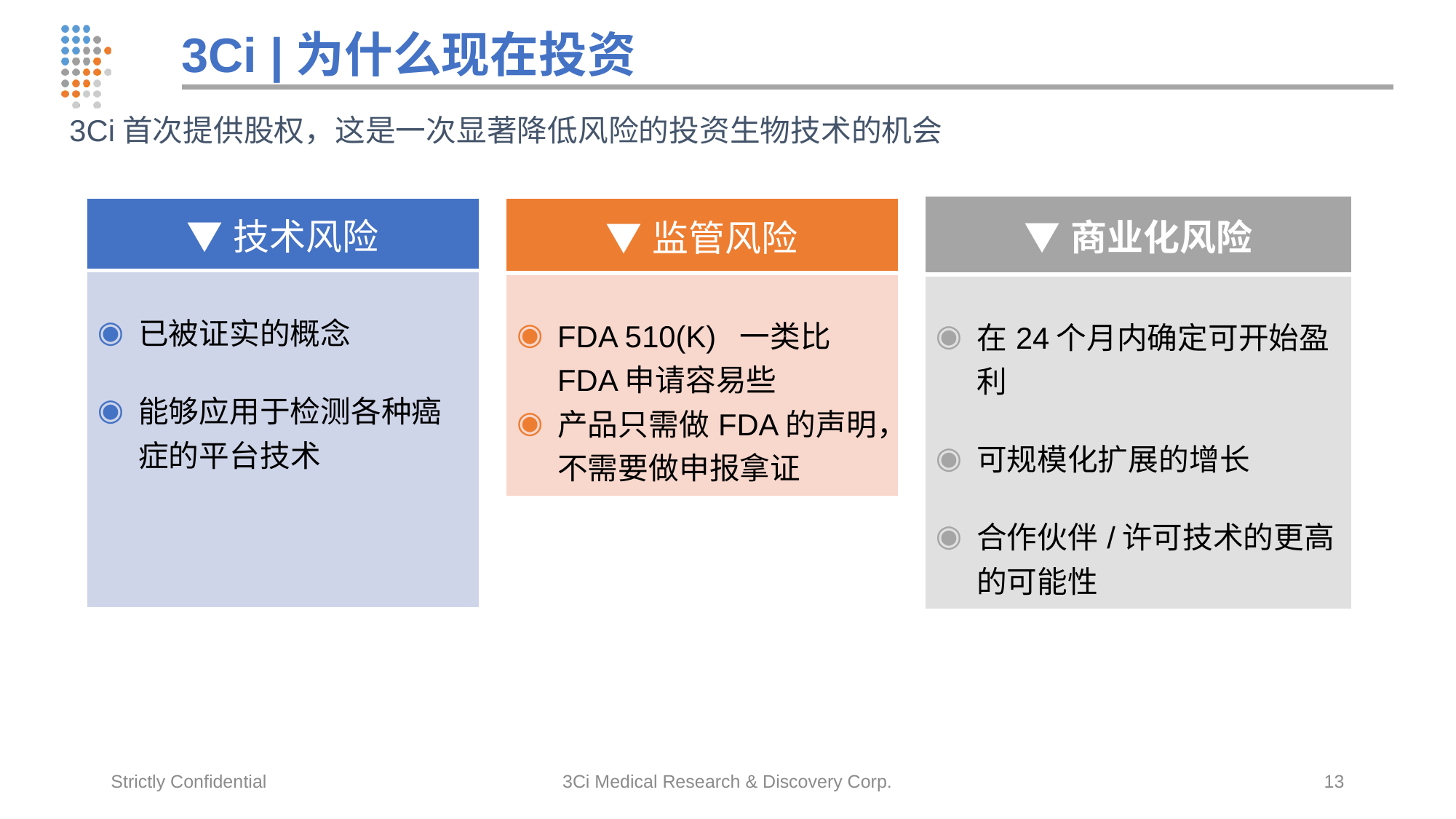

# 3Ci |为什么现在投资
3Ci首次提供股权，这是一次显著降低风险的投资生物技术的机会
| ▼商业化风险 |
| --- |
| 在24个月内确定可开始盈利 可规模化扩展的增长 合作伙伴/许可技术的更高的可能性 |
| ▼技术风险 |
| --- |
| 已被证实的概念 能够应用于检测各种癌症的平台技术 |
| ▼监管风险 |
| --- |
| FDA 510(K) 一类比FDA申请容易些 产品只需做FDA的声明，不需要做申报拿证 |
Strictly Confidential
3Ci Medical Research & Discovery Corp.
13